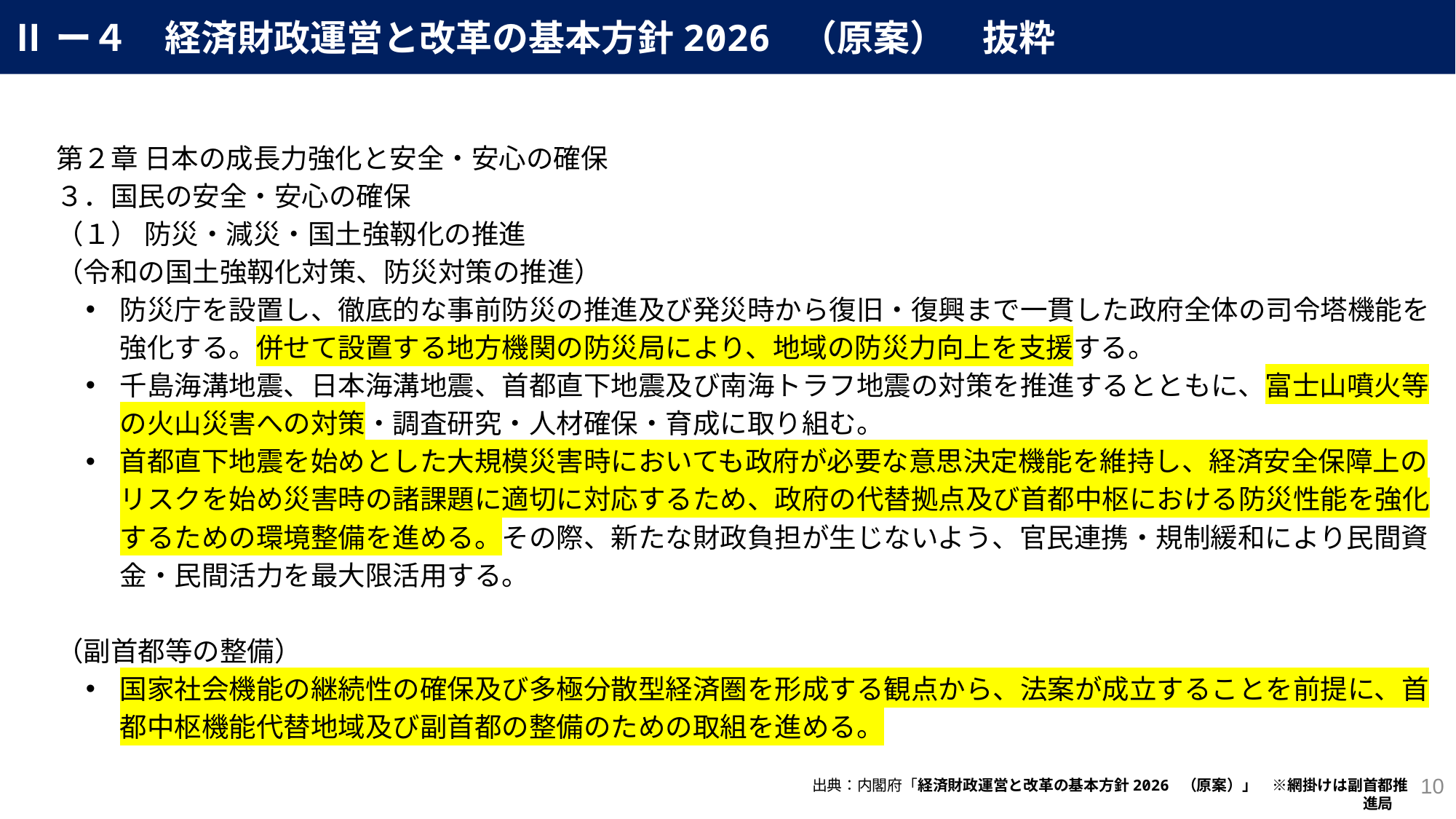

Ⅱー４　経済財政運営と改革の基本方針2026 （原案）　抜粋

第２章 日本の成長力強化と安全・安心の確保
３．国民の安全・安心の確保
（１） 防災・減災・国土強靱化の推進
（令和の国土強靱化対策、防災対策の推進）
防災庁を設置し、徹底的な事前防災の推進及び発災時から復旧・復興まで一貫した政府全体の司令塔機能を強化する。併せて設置する地方機関の防災局により、地域の防災力向上を支援する。
千島海溝地震、日本海溝地震、首都直下地震及び南海トラフ地震の対策を推進するとともに、富士山噴火等の火山災害への対策・調査研究・人材確保・育成に取り組む。
首都直下地震を始めとした大規模災害時においても政府が必要な意思決定機能を維持し、経済安全保障上のリスクを始め災害時の諸課題に適切に対応するため、政府の代替拠点及び首都中枢における防災性能を強化するための環境整備を進める。その際、新たな財政負担が生じないよう、官民連携・規制緩和により民間資金・民間活力を最大限活用する。

（副首都等の整備）
国家社会機能の継続性の確保及び多極分散型経済圏を形成する観点から、法案が成立することを前提に、首都中枢機能代替地域及び副首都の整備のための取組を進める。

10
出典：内閣府「経済財政運営と改革の基本方針2026 （原案）」　※網掛けは副首都推進局